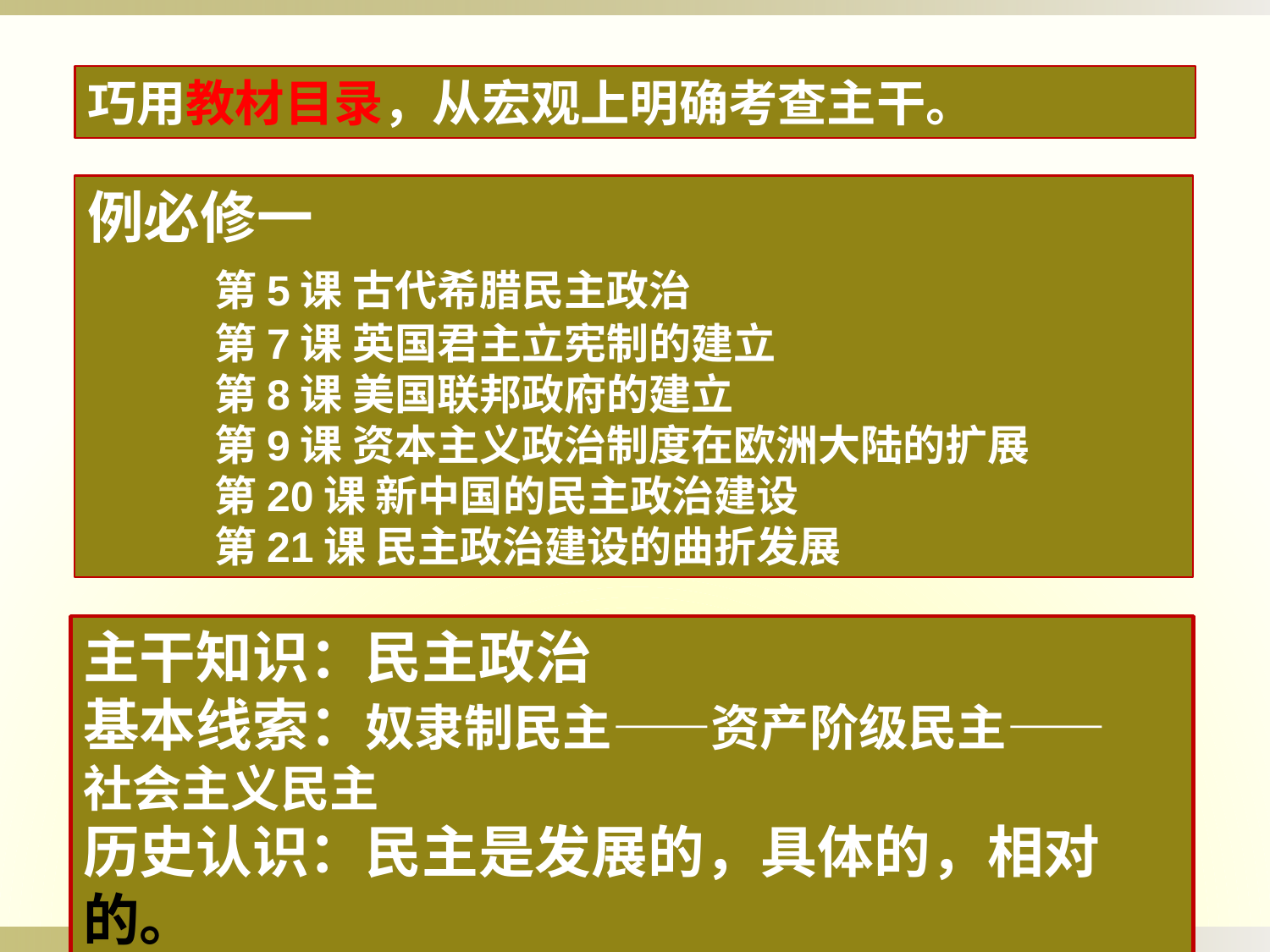

巧用教材目录，从宏观上明确考查主干。
例必修一
	第5课 古代希腊民主政治
	第7课 英国君主立宪制的建立
	第8课 美国联邦政府的建立
	第9课 资本主义政治制度在欧洲大陆的扩展
	第20课 新中国的民主政治建设
	第21课 民主政治建设的曲折发展
主干知识：民主政治
基本线索：奴隶制民主——资产阶级民主——
社会主义民主
历史认识：民主是发展的，具体的，相对的。